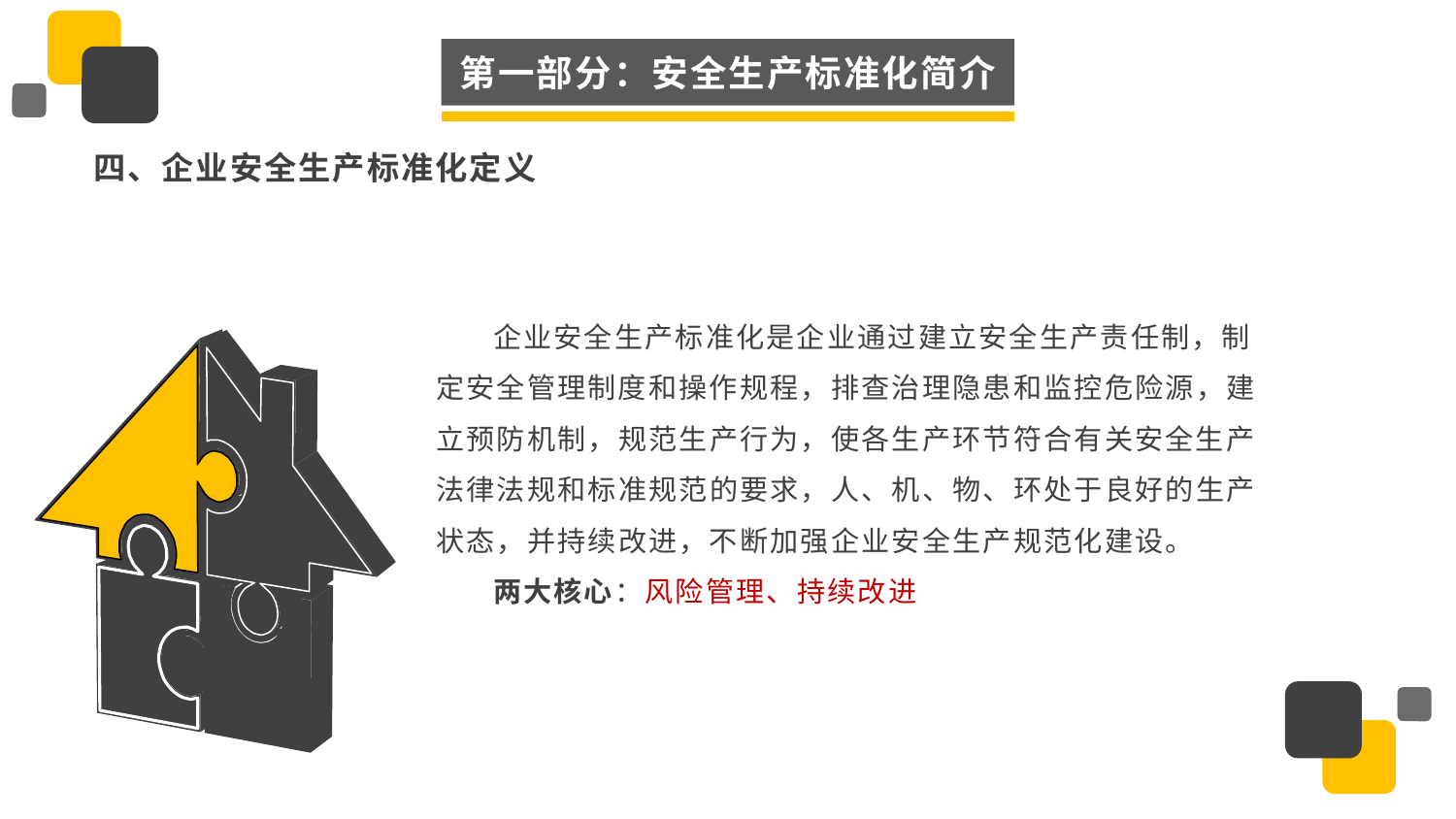

第一部分：安全生产标准化简介
四、企业安全生产标准化定义
企业安全生产标准化是企业通过建立安全生产责任制，制定安全管理制度和操作规程，排查治理隐患和监控危险源，建立预防机制，规范生产行为，使各生产环节符合有关安全生产法律法规和标准规范的要求，人、机、物、环处于良好的生产状态，并持续改进，不断加强企业安全生产规范化建设。
两大核心：风险管理、持续改进